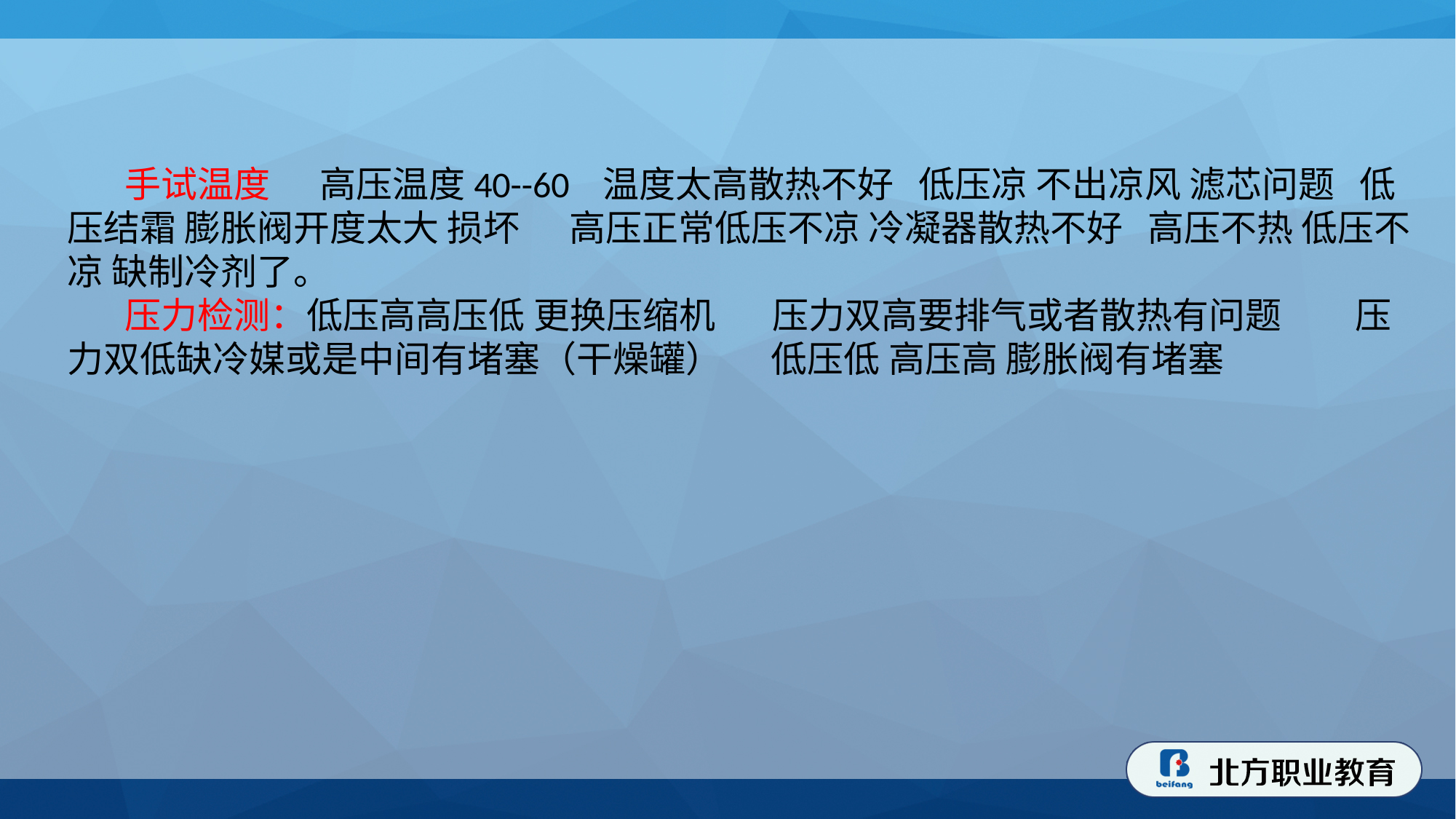

手试温度      高压温度40--60   温度太高散热不好   低压凉 不出凉风 滤芯问题   低压结霜 膨胀阀开度太大 损坏      高压正常低压不凉 冷凝器散热不好   高压不热 低压不凉 缺制冷剂了。
      压力检测：低压高高压低 更换压缩机       压力双高要排气或者散热有问题         压力双低缺冷媒或是中间有堵塞（干燥罐）      低压低 高压高 膨胀阀有堵塞